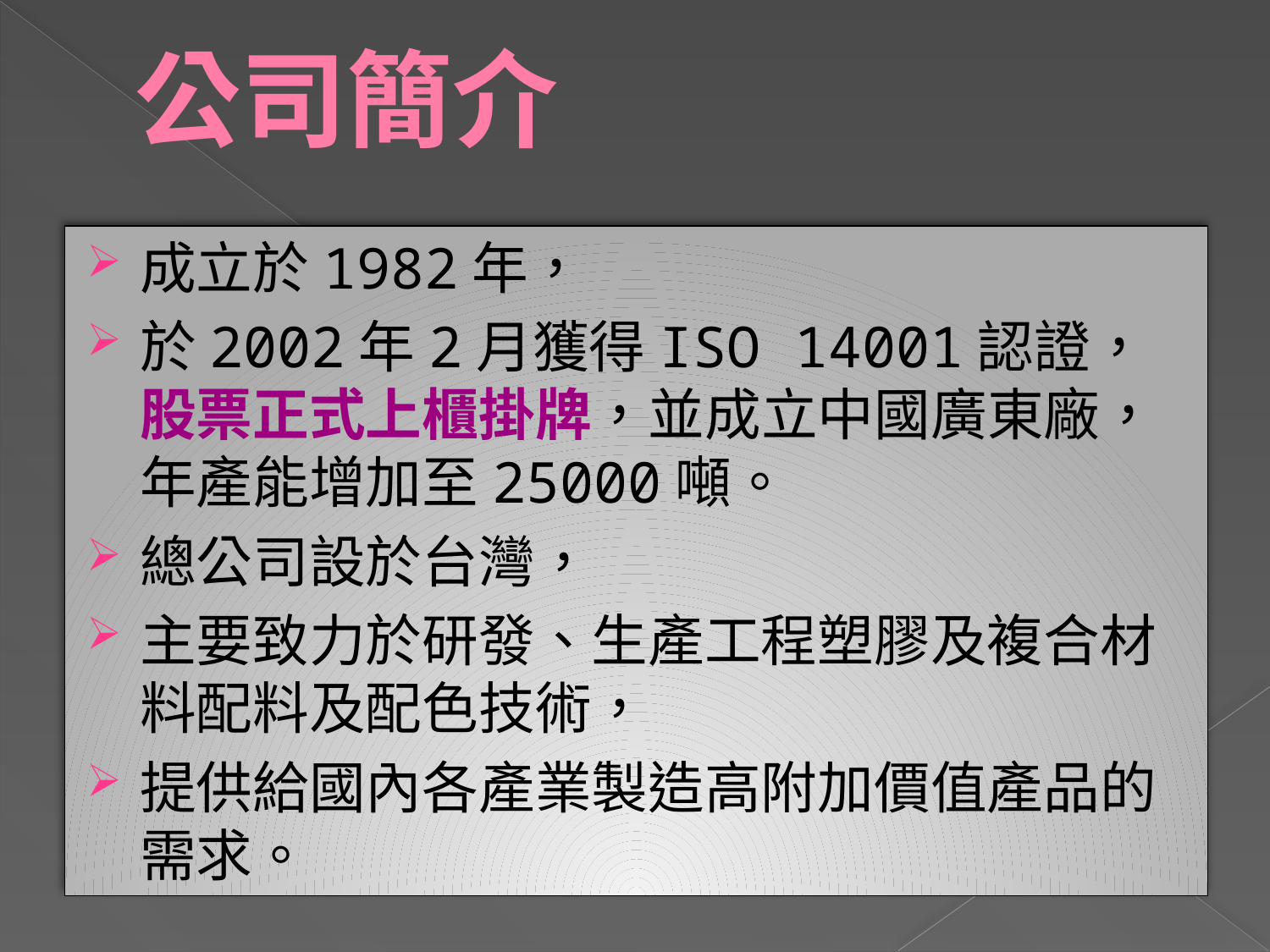

# 公司簡介
成立於1982年，
於2002年2月獲得ISO 14001認證，股票正式上櫃掛牌，並成立中國廣東廠，年產能增加至25000噸。
總公司設於台灣，
主要致力於研發、生產工程塑膠及複合材料配料及配色技術，
提供給國內各產業製造高附加價值產品的需求。